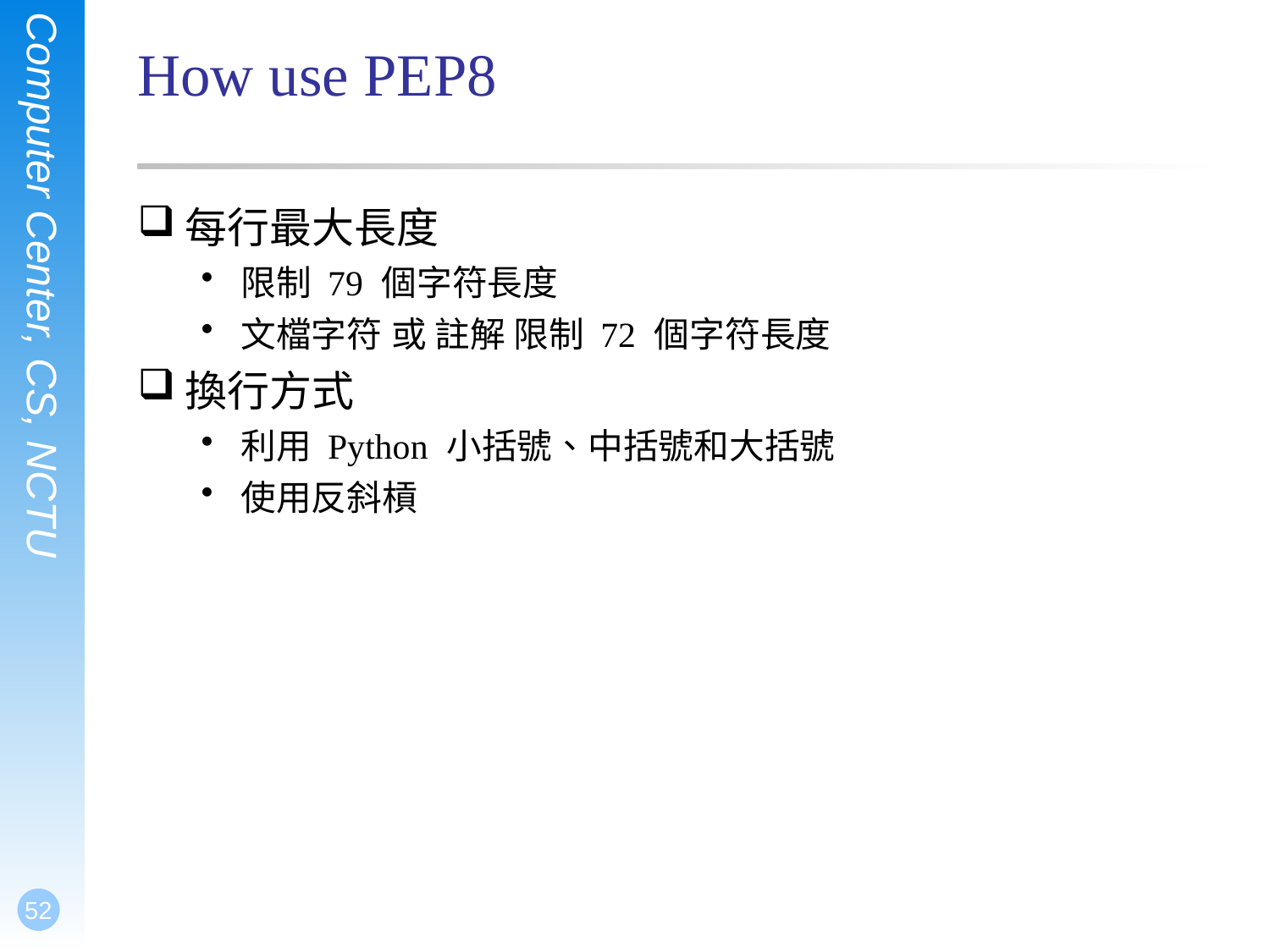

# How use PEP8
每行最大長度
限制 79 個字符長度
文檔字符 或 註解 限制 72 個字符長度
換行方式
利用 Python 小括號、中括號和大括號
使用反斜槓